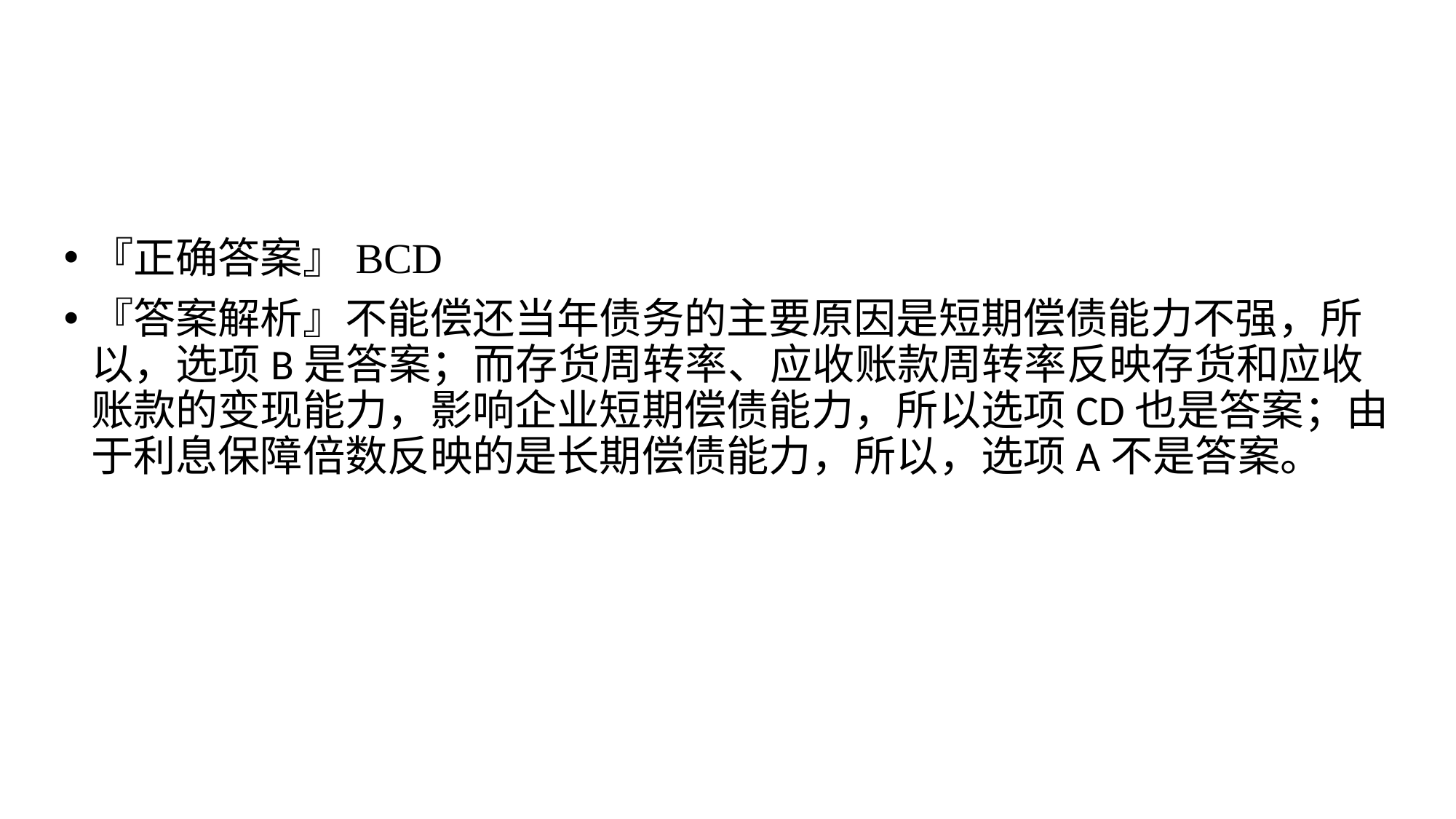

『正确答案』BCD
『答案解析』不能偿还当年债务的主要原因是短期偿债能力不强，所以，选项B是答案；而存货周转率、应收账款周转率反映存货和应收账款的变现能力，影响企业短期偿债能力，所以选项CD也是答案；由于利息保障倍数反映的是长期偿债能力，所以，选项A不是答案。